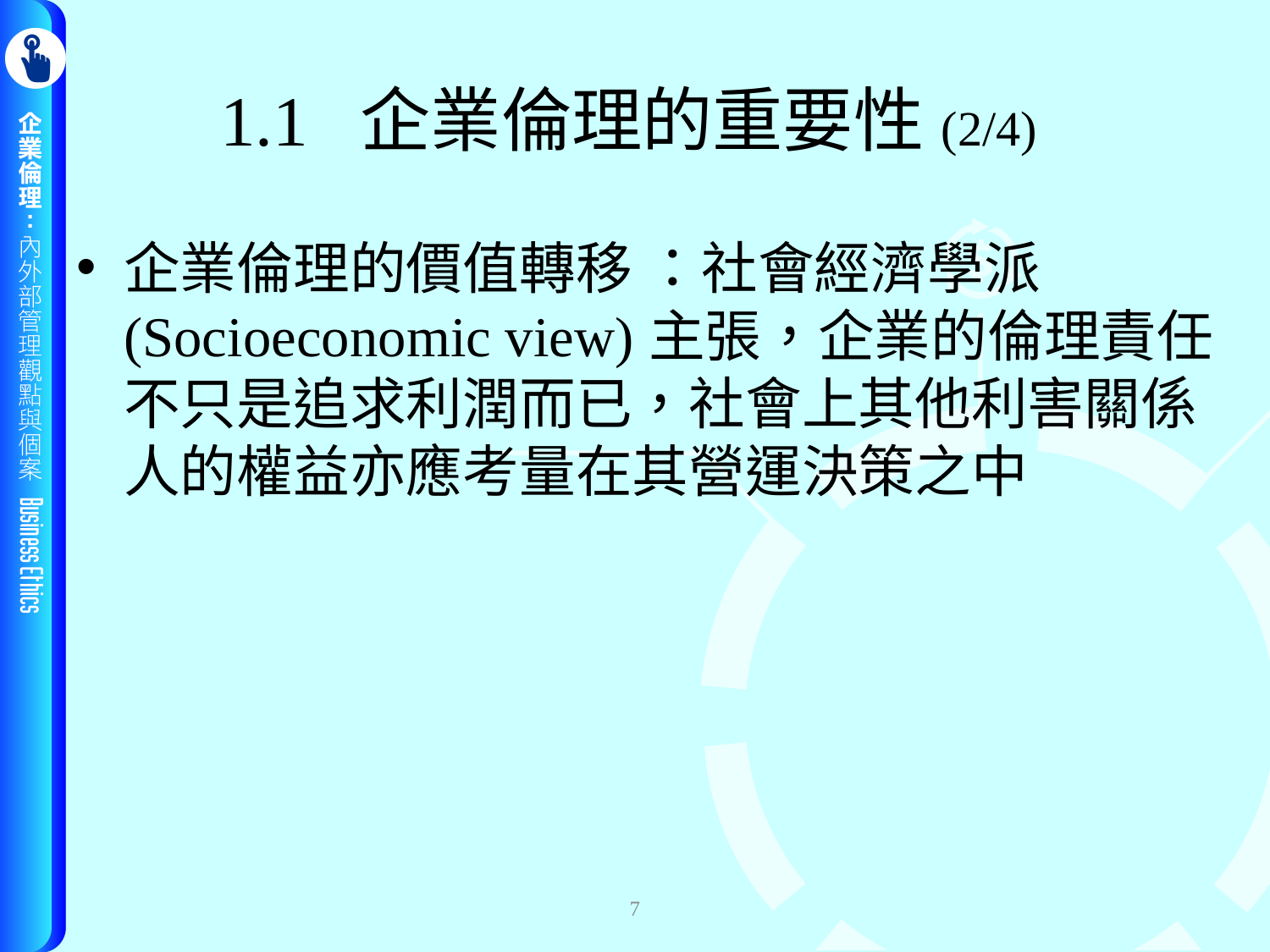

# 1.1  企業倫理的重要性(2/4)
企業倫理的價值轉移 ：社會經濟學派(Socioeconomic view)主張，企業的倫理責任不只是追求利潤而已，社會上其他利害關係人的權益亦應考量在其營運決策之中
7